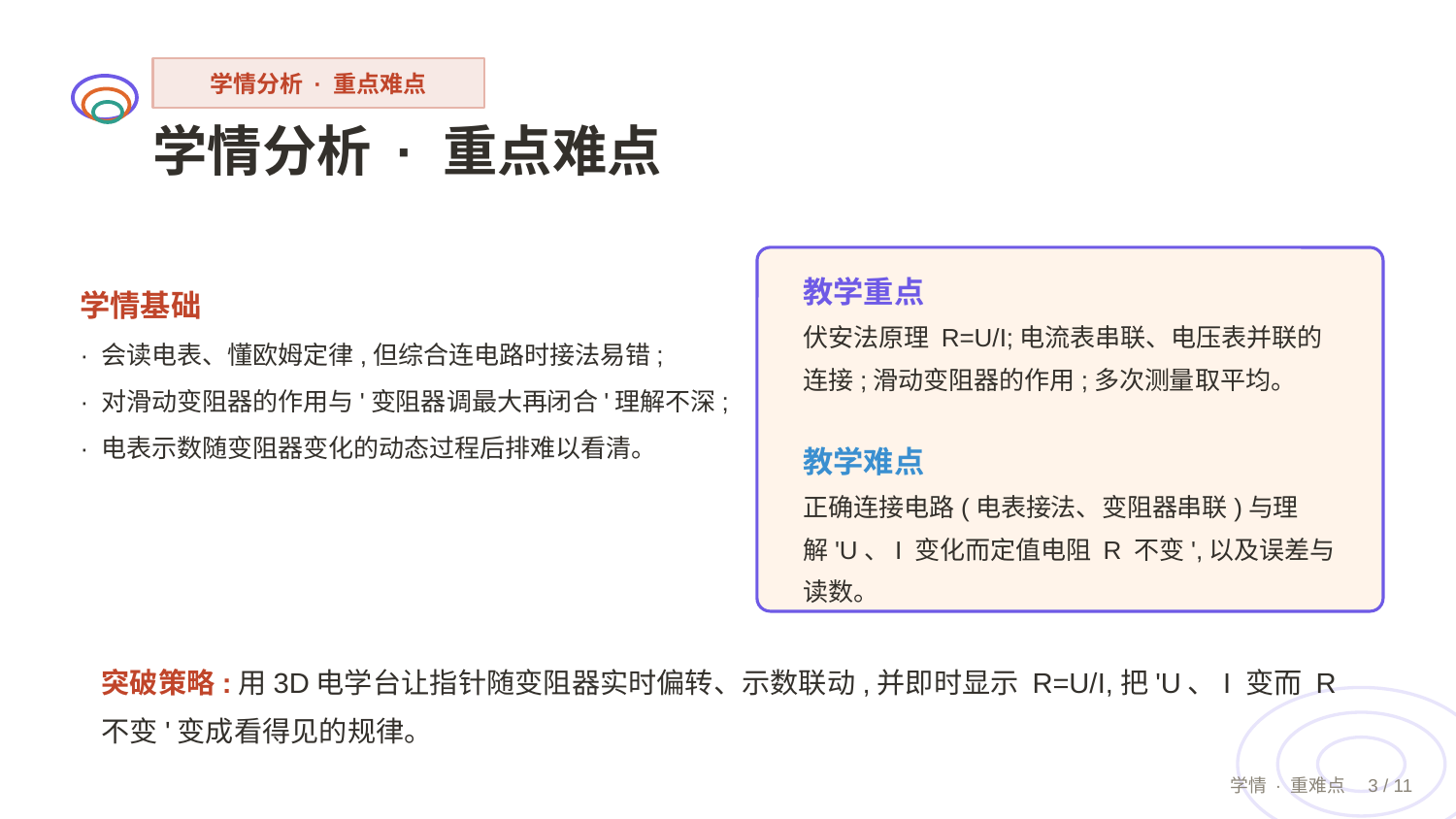

学情分析 · 重点难点

学情分析 · 重点难点

学情基础
· 会读电表、懂欧姆定律,但综合连电路时接法易错;
· 对滑动变阻器的作用与'变阻器调最大再闭合'理解不深;
· 电表示数随变阻器变化的动态过程后排难以看清。
教学重点
伏安法原理 R=U/I;电流表串联、电压表并联的连接;滑动变阻器的作用;多次测量取平均。

教学难点
正确连接电路(电表接法、变阻器串联)与理解'U、I 变化而定值电阻 R 不变',以及误差与读数。
突破策略:用3D电学台让指针随变阻器实时偏转、示数联动,并即时显示 R=U/I,把'U、I 变而 R 不变'变成看得见的规律。

学情 · 重难点　3 / 11